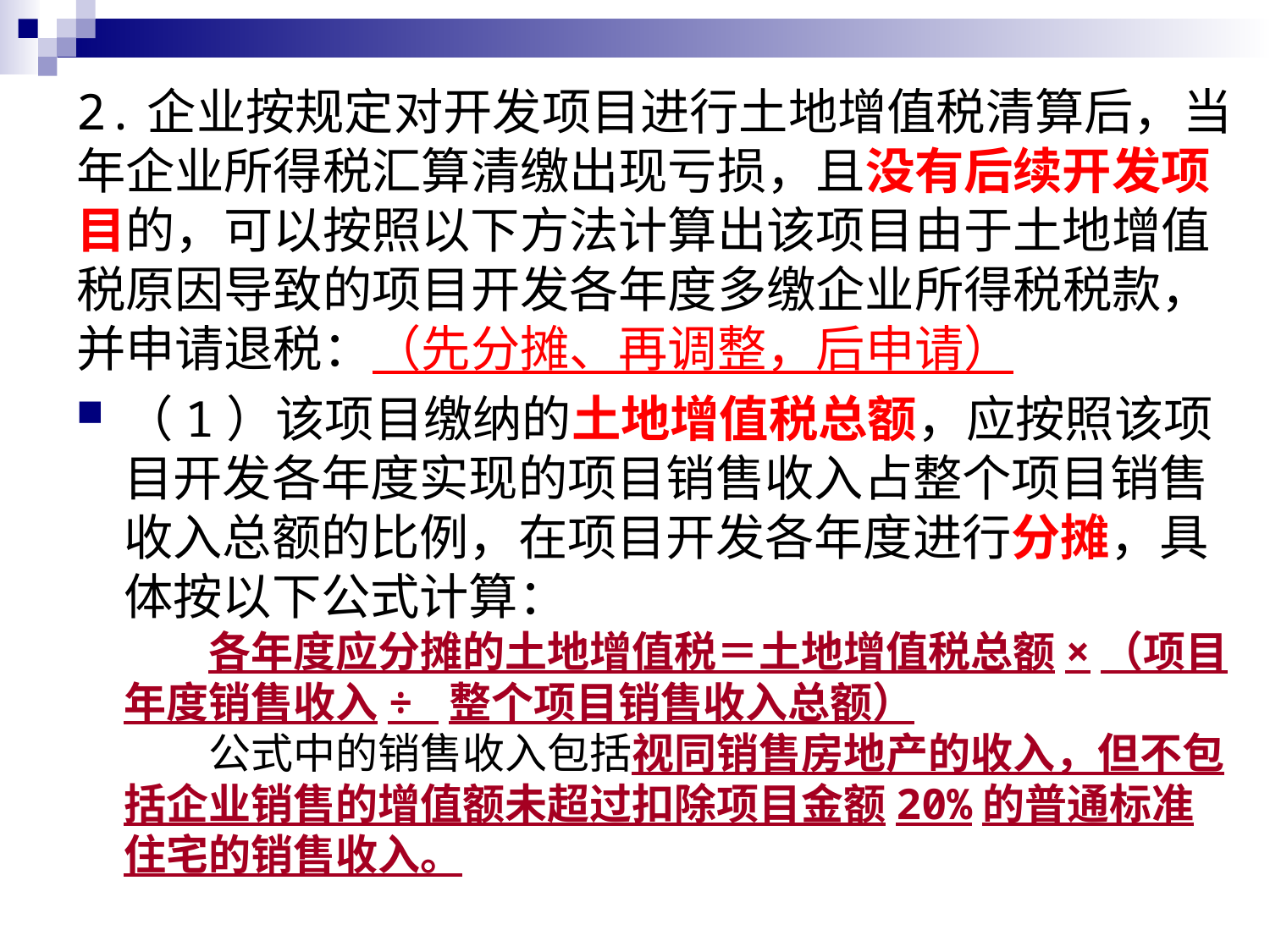

2.企业按规定对开发项目进行土地增值税清算后，当年企业所得税汇算清缴出现亏损，且没有后续开发项目的，可以按照以下方法计算出该项目由于土地增值税原因导致的项目开发各年度多缴企业所得税税款，并申请退税：（先分摊、再调整，后申请）
（1）该项目缴纳的土地增值税总额，应按照该项目开发各年度实现的项目销售收入占整个项目销售收入总额的比例，在项目开发各年度进行分摊，具体按以下公式计算：
　　各年度应分摊的土地增值税＝土地增值税总额×（项目年度销售收入÷ 整个项目销售收入总额）
　　公式中的销售收入包括视同销售房地产的收入，但不包括企业销售的增值额未超过扣除项目金额20%的普通标准住宅的销售收入。